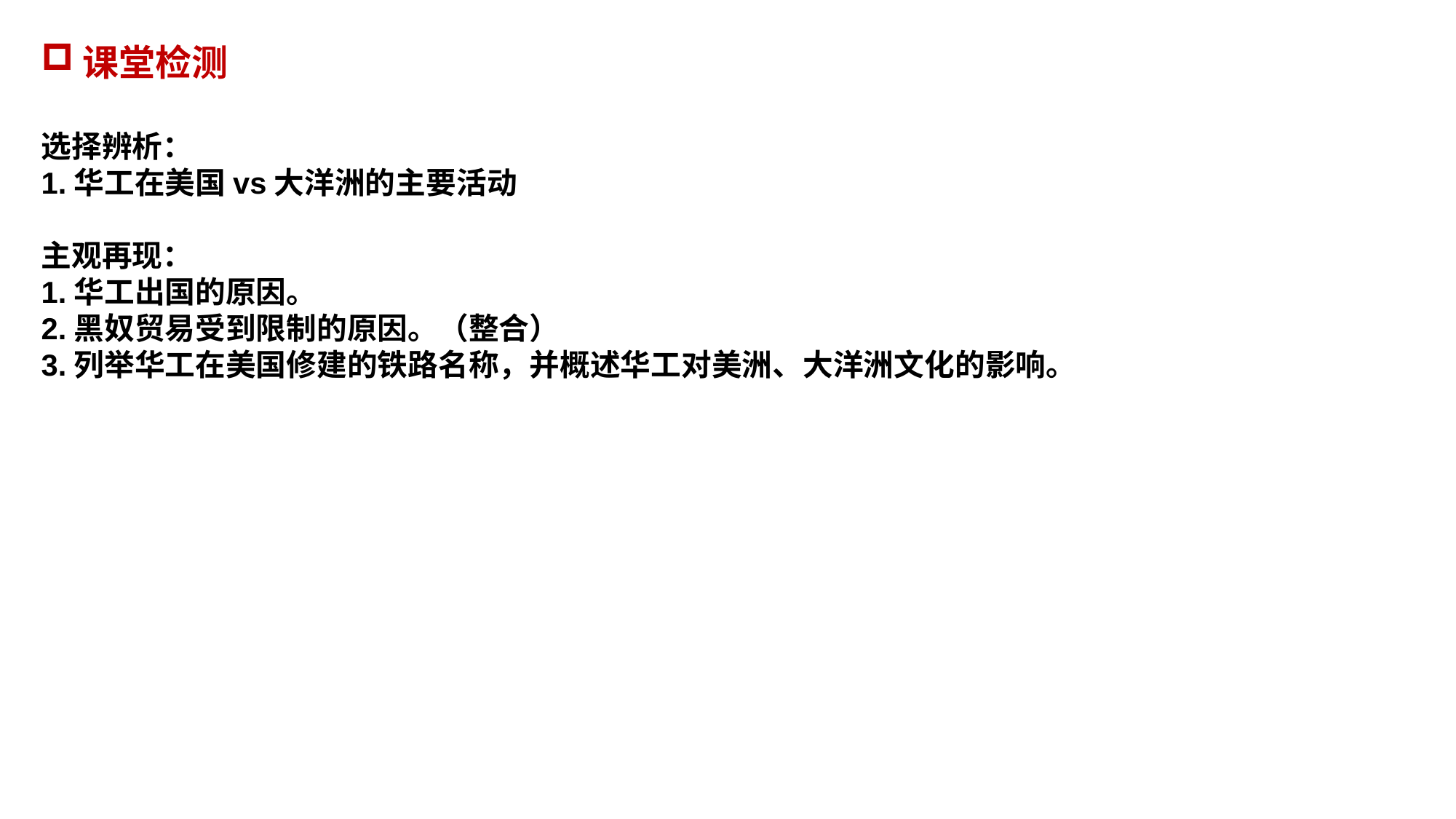

课堂检测

选择辨析：
1.华工在美国vs大洋洲的主要活动

主观再现：
1.华工出国的原因。
2.黑奴贸易受到限制的原因。（整合）
3.列举华工在美国修建的铁路名称，并概述华工对美洲、大洋洲文化的影响。